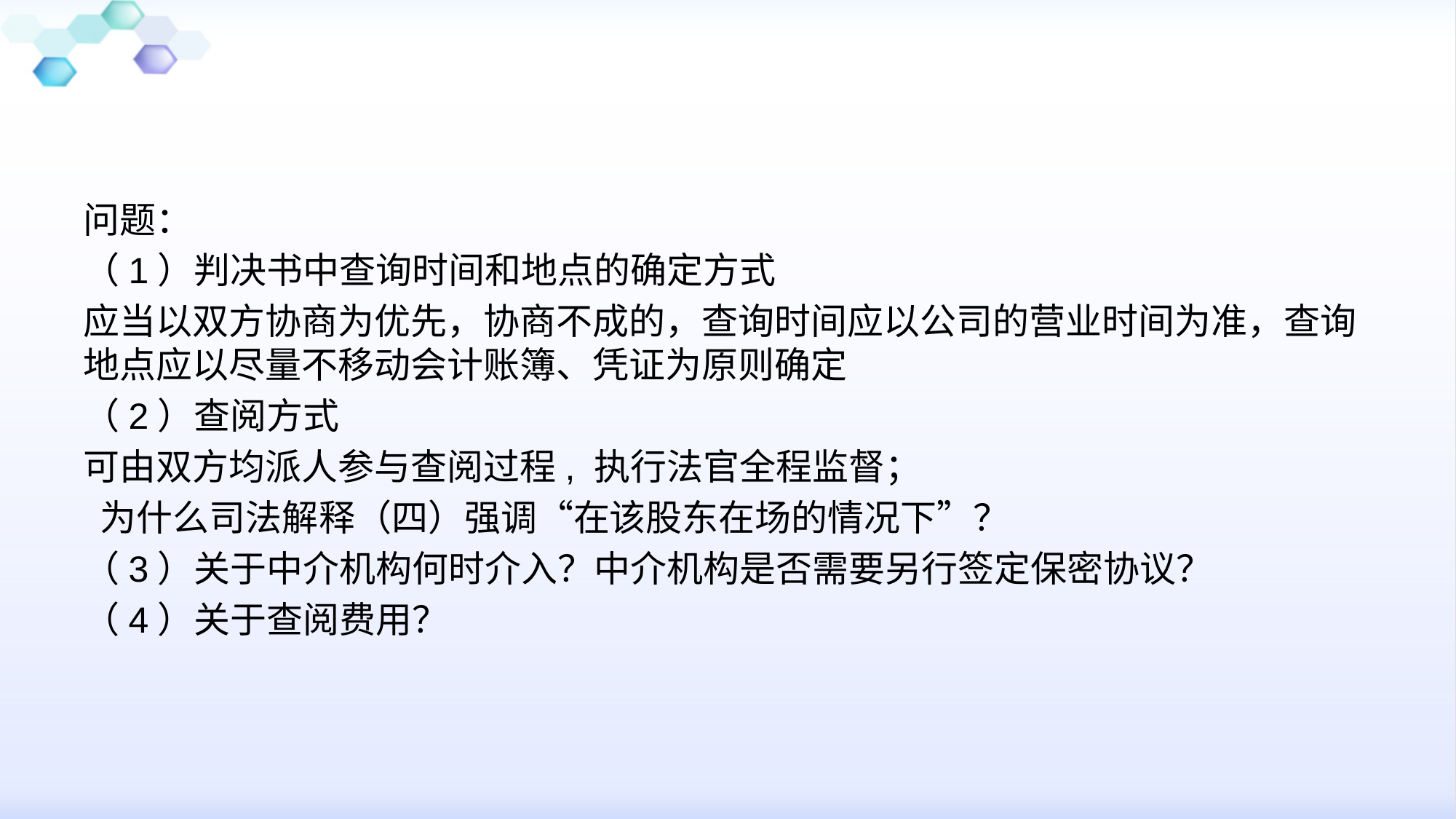

问题：
（1）判决书中查询时间和地点的确定方式
应当以双方协商为优先，协商不成的，查询时间应以公司的营业时间为准，查询地点应以尽量不移动会计账簿、凭证为原则确定
（2）查阅方式
可由双方均派人参与查阅过程, 执行法官全程监督；
 为什么司法解释（四）强调“在该股东在场的情况下”？
（3）关于中介机构何时介入？中介机构是否需要另行签定保密协议？
（4）关于查阅费用？